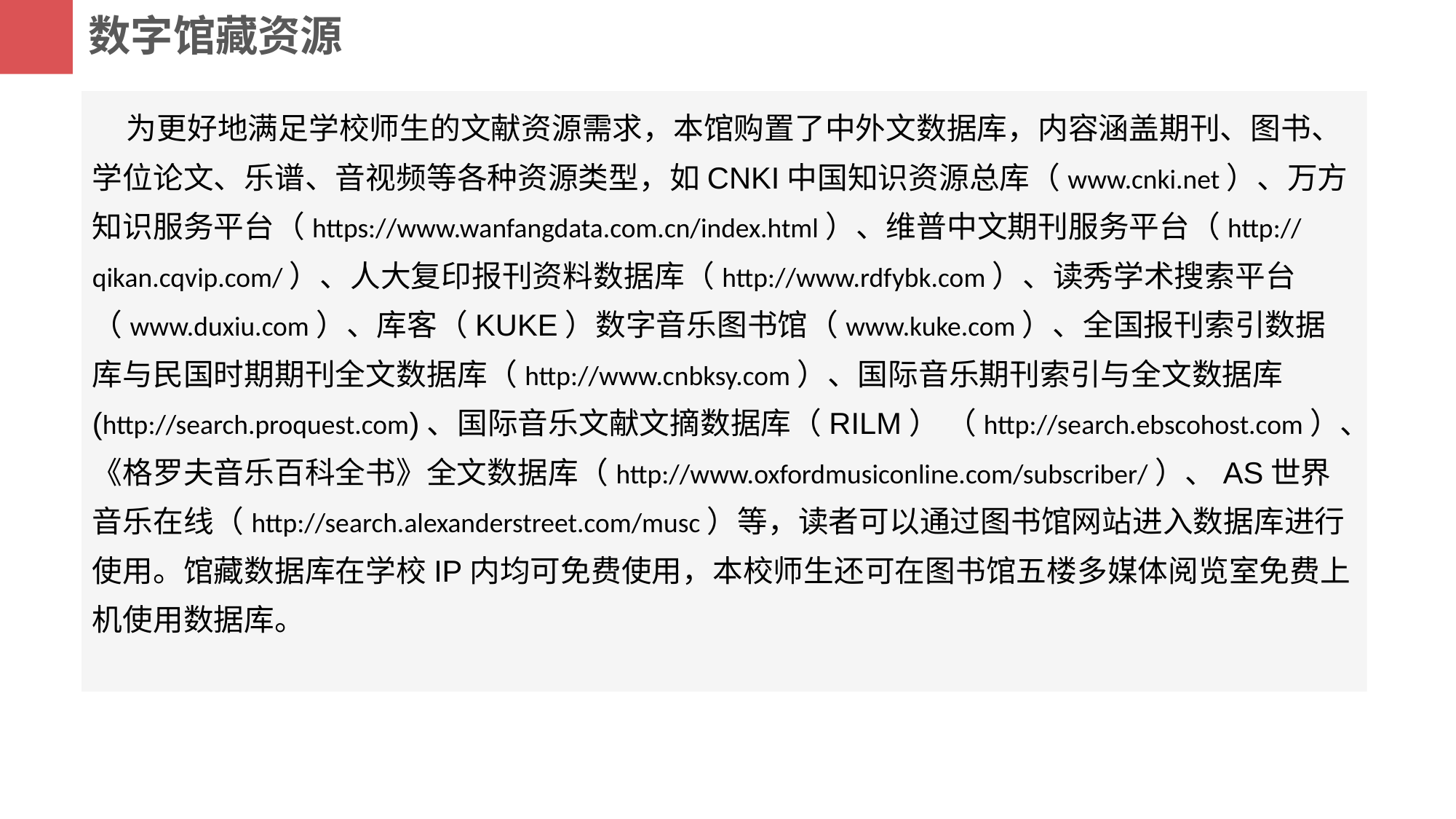

数字馆藏资源
    为更好地满足学校师生的文献资源需求，本馆购置了中外文数据库，内容涵盖期刊、图书、学位论文、乐谱、音视频等各种资源类型，如CNKI中国知识资源总库（www.cnki.net）、万方知识服务平台（https://www.wanfangdata.com.cn/index.html）、维普中文期刊服务平台（http://qikan.cqvip.com/）、人大复印报刊资料数据库（http://www.rdfybk.com）、读秀学术搜索平台（www.duxiu.com）、库客（KUKE）数字音乐图书馆（www.kuke.com）、全国报刊索引数据库与民国时期期刊全文数据库（http://www.cnbksy.com）、国际音乐期刊索引与全文数据库(http://search.proquest.com)、国际音乐文献文摘数据库（RILM） （http://search.ebscohost.com）、《格罗夫音乐百科全书》全文数据库（http://www.oxfordmusiconline.com/subscriber/）、AS世界音乐在线（http://search.alexanderstreet.com/musc）等，读者可以通过图书馆网站进入数据库进行使用。馆藏数据库在学校IP内均可免费使用，本校师生还可在图书馆五楼多媒体阅览室免费上机使用数据库。